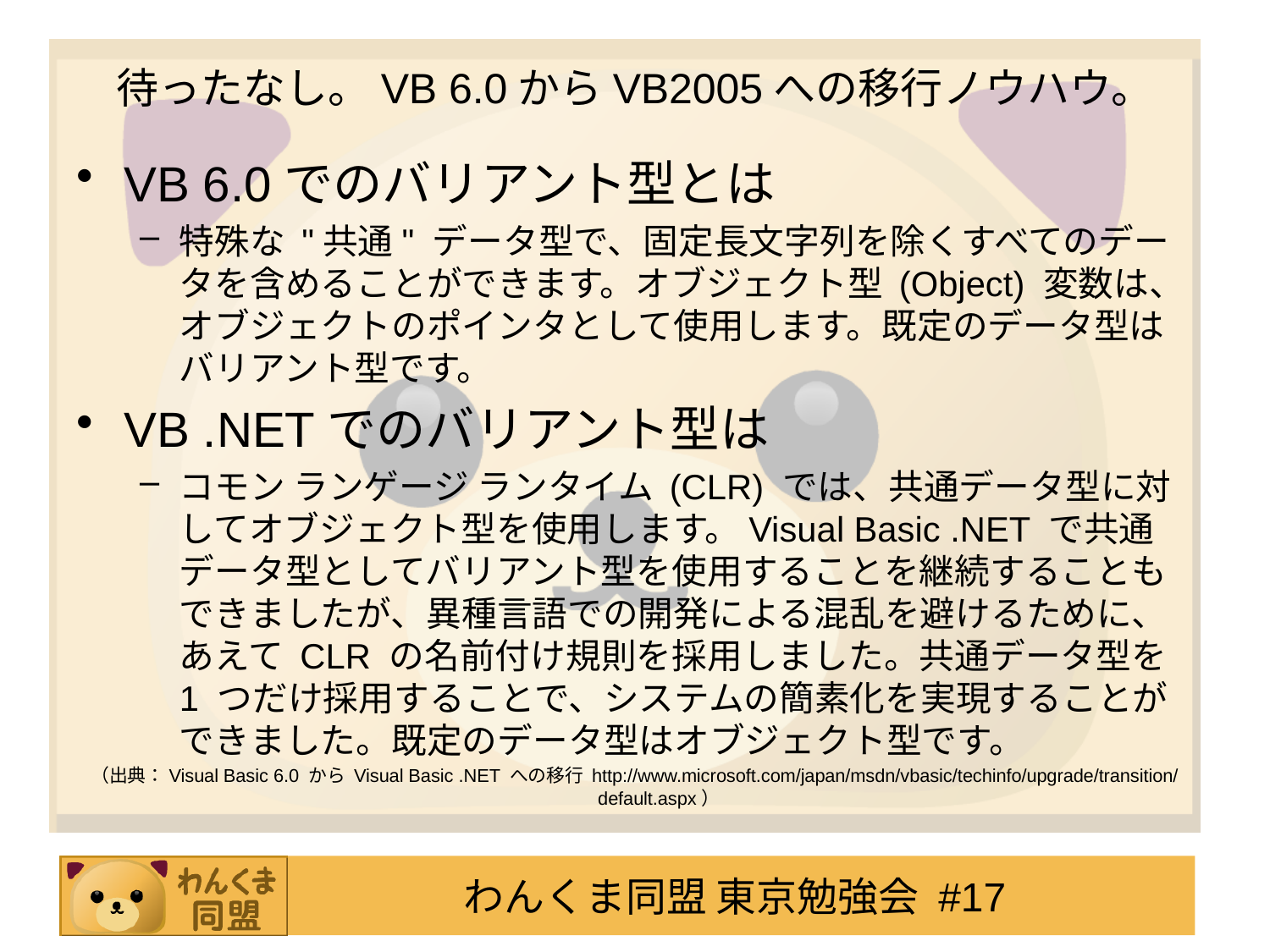

# 待ったなし。VB 6.0からVB2005への移行ノウハウ。
VB 6.0でのバリアント型とは
特殊な "共通" データ型で、固定長文字列を除くすべてのデータを含めることができます。オブジェクト型 (Object) 変数は、オブジェクトのポインタとして使用します。既定のデータ型はバリアント型です。
VB .NETでのバリアント型は
コモン ランゲージ ランタイム (CLR) では、共通データ型に対してオブジェクト型を使用します。Visual Basic .NET で共通データ型としてバリアント型を使用することを継続することもできましたが、異種言語での開発による混乱を避けるために、あえて CLR の名前付け規則を採用しました。共通データ型を 1 つだけ採用することで、システムの簡素化を実現することができました。既定のデータ型はオブジェクト型です。
（出典：Visual Basic 6.0 から Visual Basic .NET への移行 http://www.microsoft.com/japan/msdn/vbasic/techinfo/upgrade/transition/default.aspx）